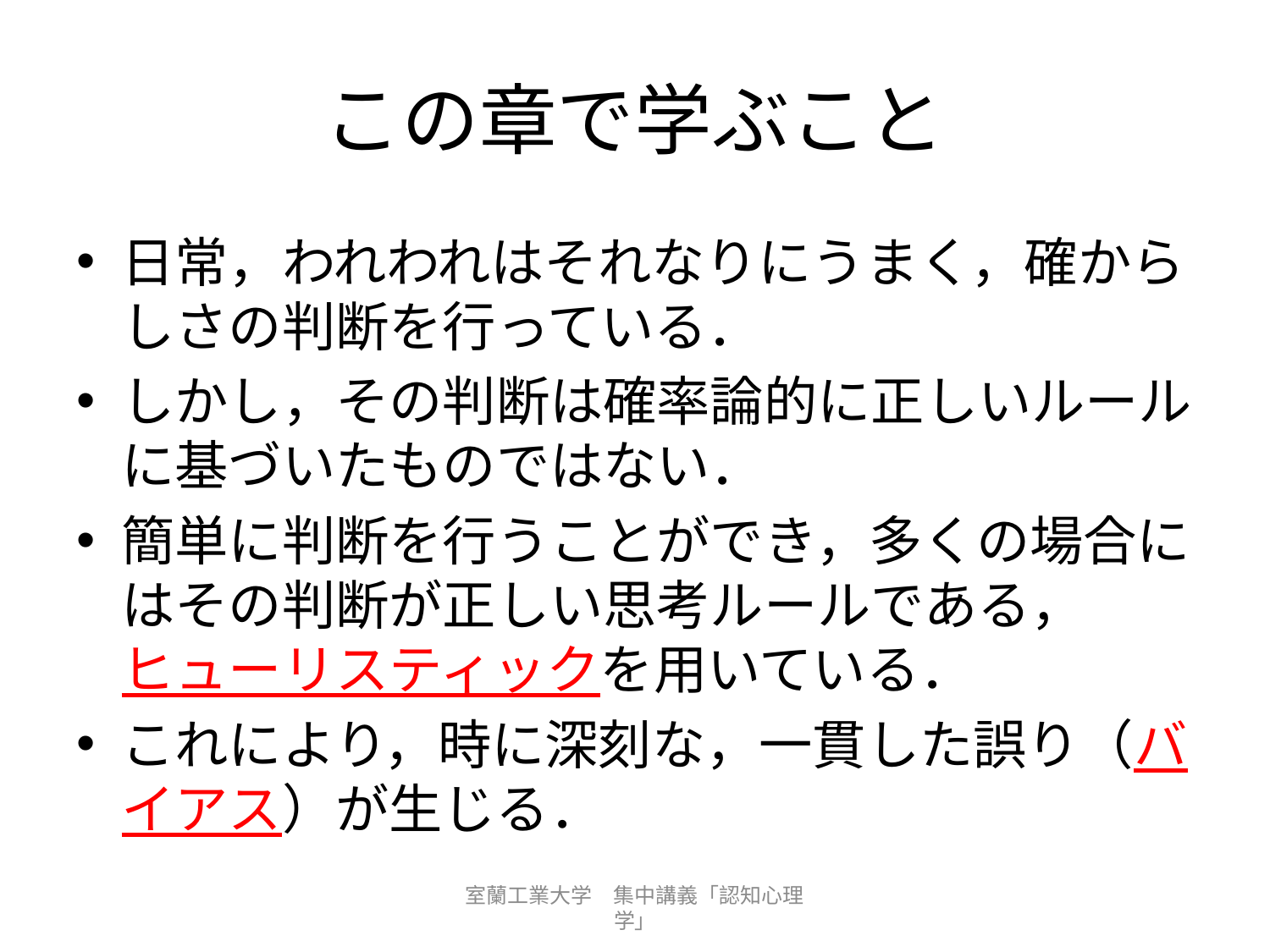

# この章で学ぶこと
日常，われわれはそれなりにうまく，確からしさの判断を行っている．
しかし，その判断は確率論的に正しいルールに基づいたものではない．
簡単に判断を行うことができ，多くの場合にはその判断が正しい思考ルールである，ヒューリスティックを用いている．
これにより，時に深刻な，一貫した誤り（バイアス）が生じる．
室蘭工業大学　集中講義「認知心理学」